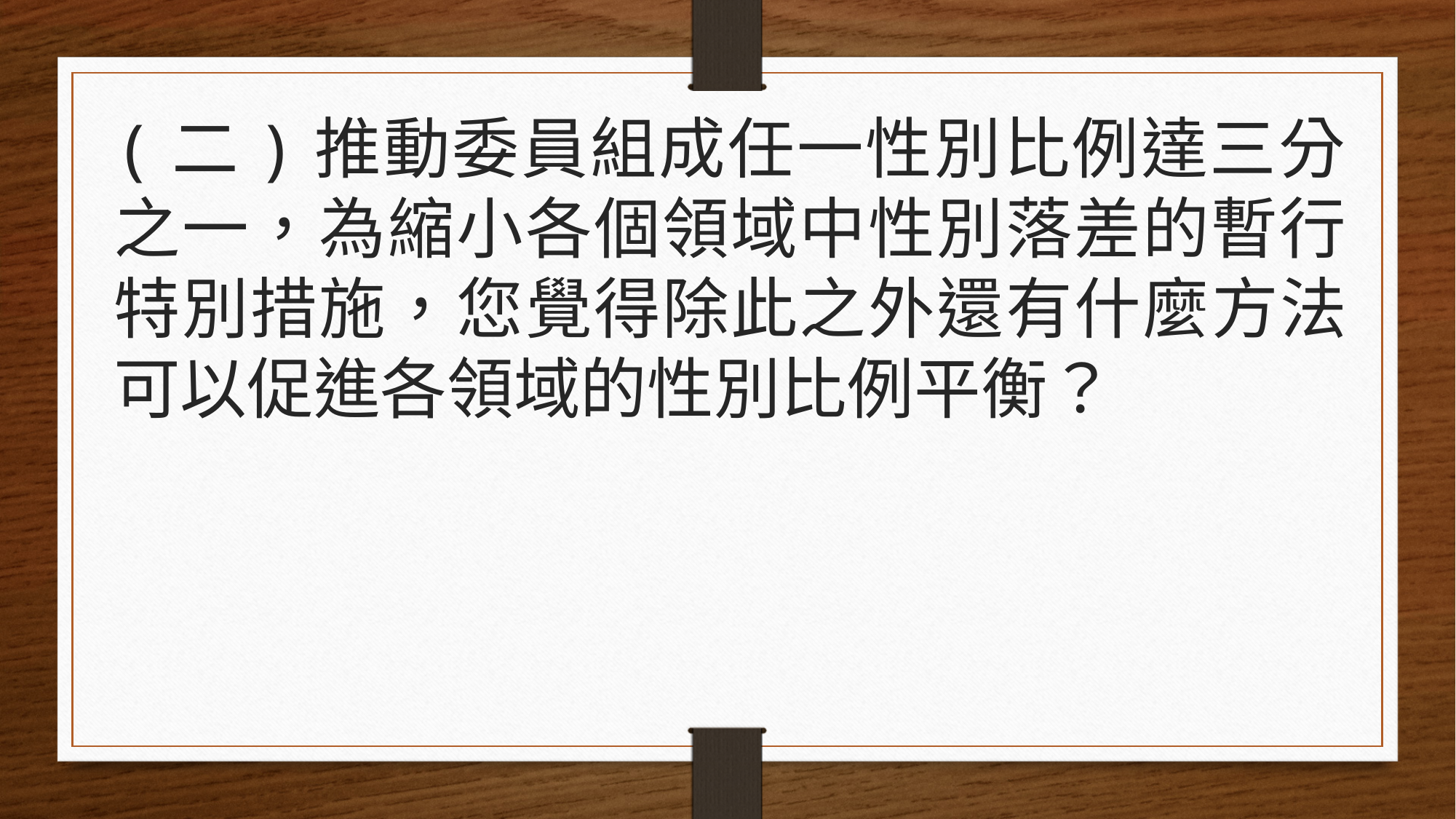

(二)推動委員組成任一性別比例達三分之一，為縮小各個領域中性別落差的暫行特別措施，您覺得除此之外還有什麼方法可以促進各領域的性別比例平衡？